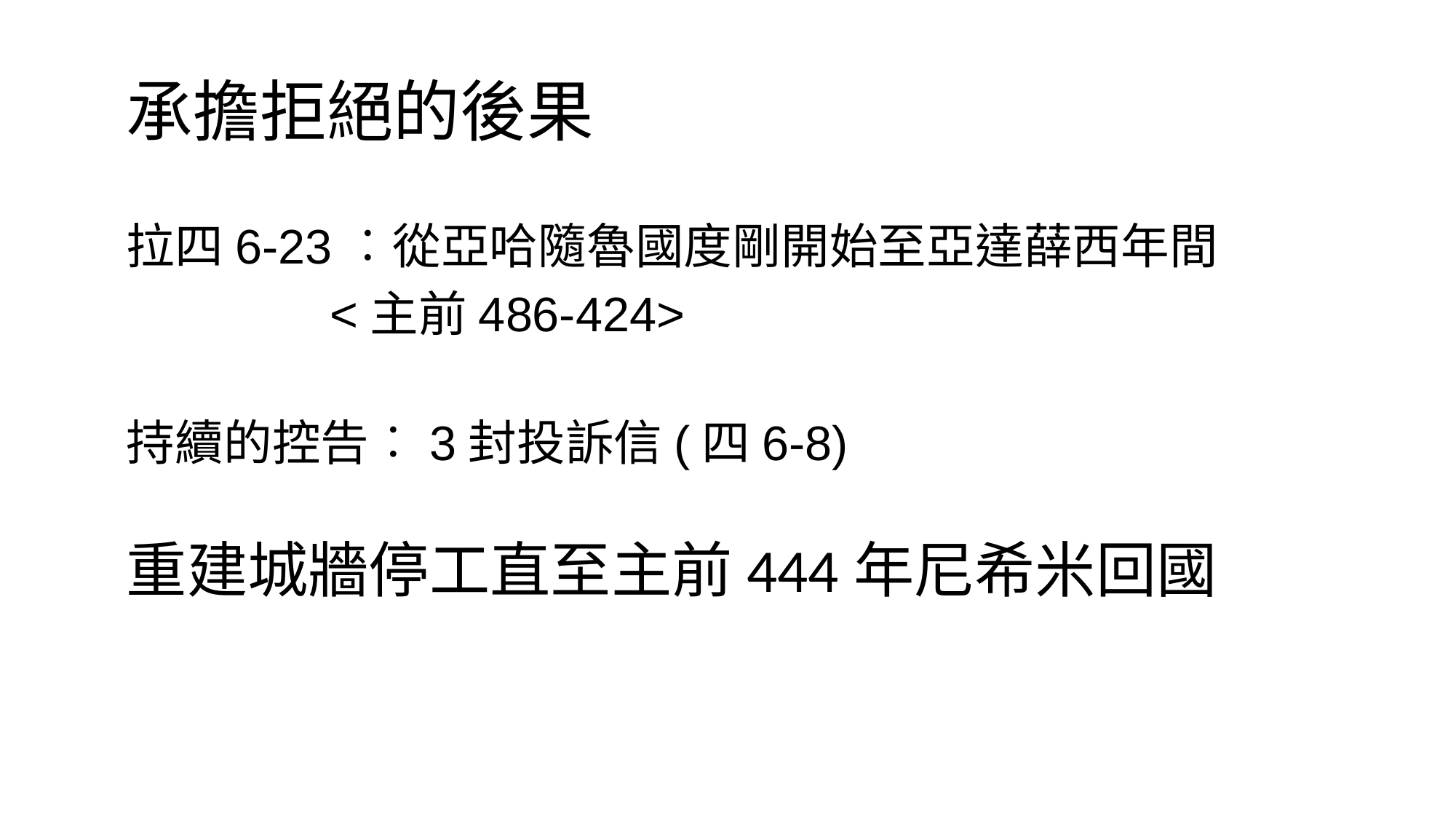

承擔拒絕的後果
拉四6-23︰從亞哈隨魯國度剛開始至亞達薛西年間
	       <主前486-424>

持續的控告︰3封投訴信(四6-8)

重建城牆停工直至主前444年尼希米回國

#